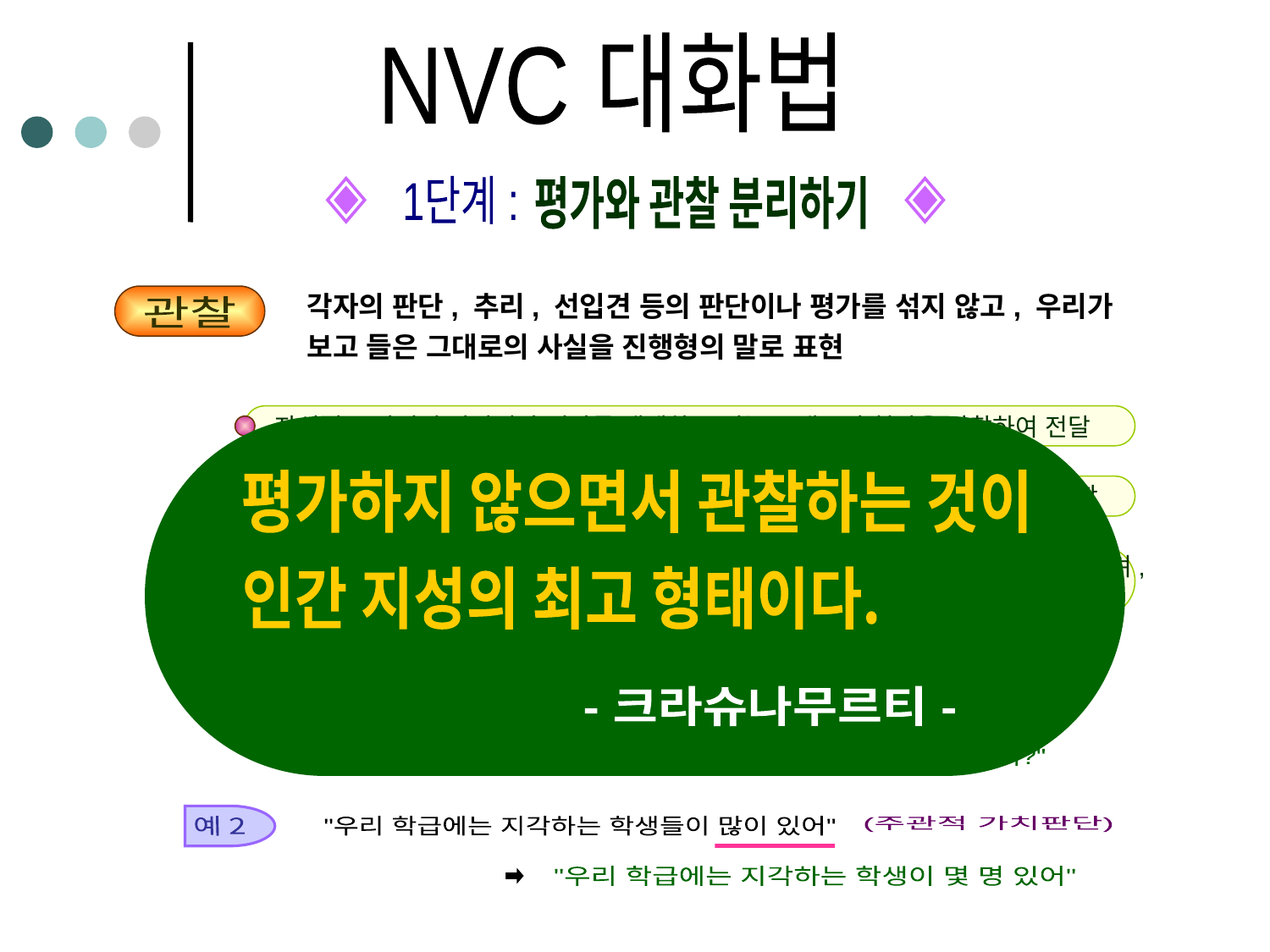

NVC 대화법
◈                                    ◈
1단계 :
평가와 관찰 분리하기

관찰
각자의 판단, 추리, 선입견 등의 판단이나 평가를 섞지 않고, 우리가
보고 들은 그대로의 사실을 진행형의 말로 표현
 자신의 주관적인 판단이나 평가를 배제하고 있는 그대로의 현상을 관찰하여 전달

평가하지 않으면서 관찰하는 것이
인간 지성의 최고 형태이다.
- 크라슈나무르티 -

 상대의 주관적 판단과 상대가 경험하고 관찰한 내용을 구분하여 듣는 것도 중요함

 평가나 판단, 낙인 찍기, 분석, 비난, 진단하기와 같은 말들은 서로를 단절시키며,
 우리의 삶을 소외시킬 수 있고, 듣는 이에게 굴종이나 저항을 일으키게 함

예 1
"너 왜 PC방 가면서 도서관에 간다고 거짓말 했어?"

관찰
평가

"너 왜 도서관에 간다고 하고 PC방에 갔어?"

예 2
"우리 학급에는 지각하는 학생들이 많이 있어"
(주관적 가치판단)

"우리 학급에는 지각하는 학생이 몇 명 있어"